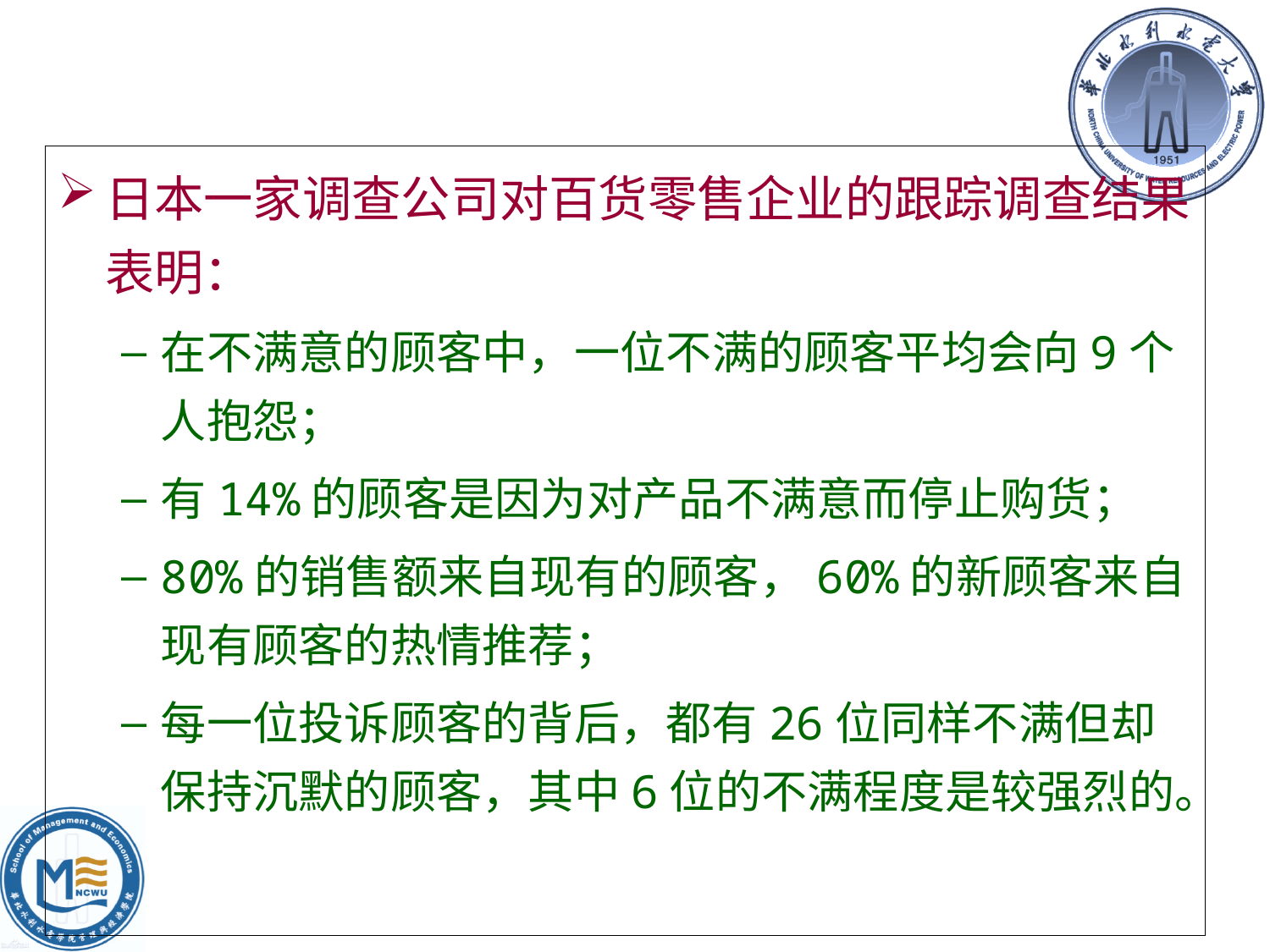

日本一家调查公司对百货零售企业的跟踪调查结果表明：
在不满意的顾客中，一位不满的顾客平均会向9个人抱怨；
有14%的顾客是因为对产品不满意而停止购货；
80%的销售额来自现有的顾客，60%的新顾客来自现有顾客的热情推荐；
每一位投诉顾客的背后，都有26位同样不满但却保持沉默的顾客，其中6位的不满程度是较强烈的。